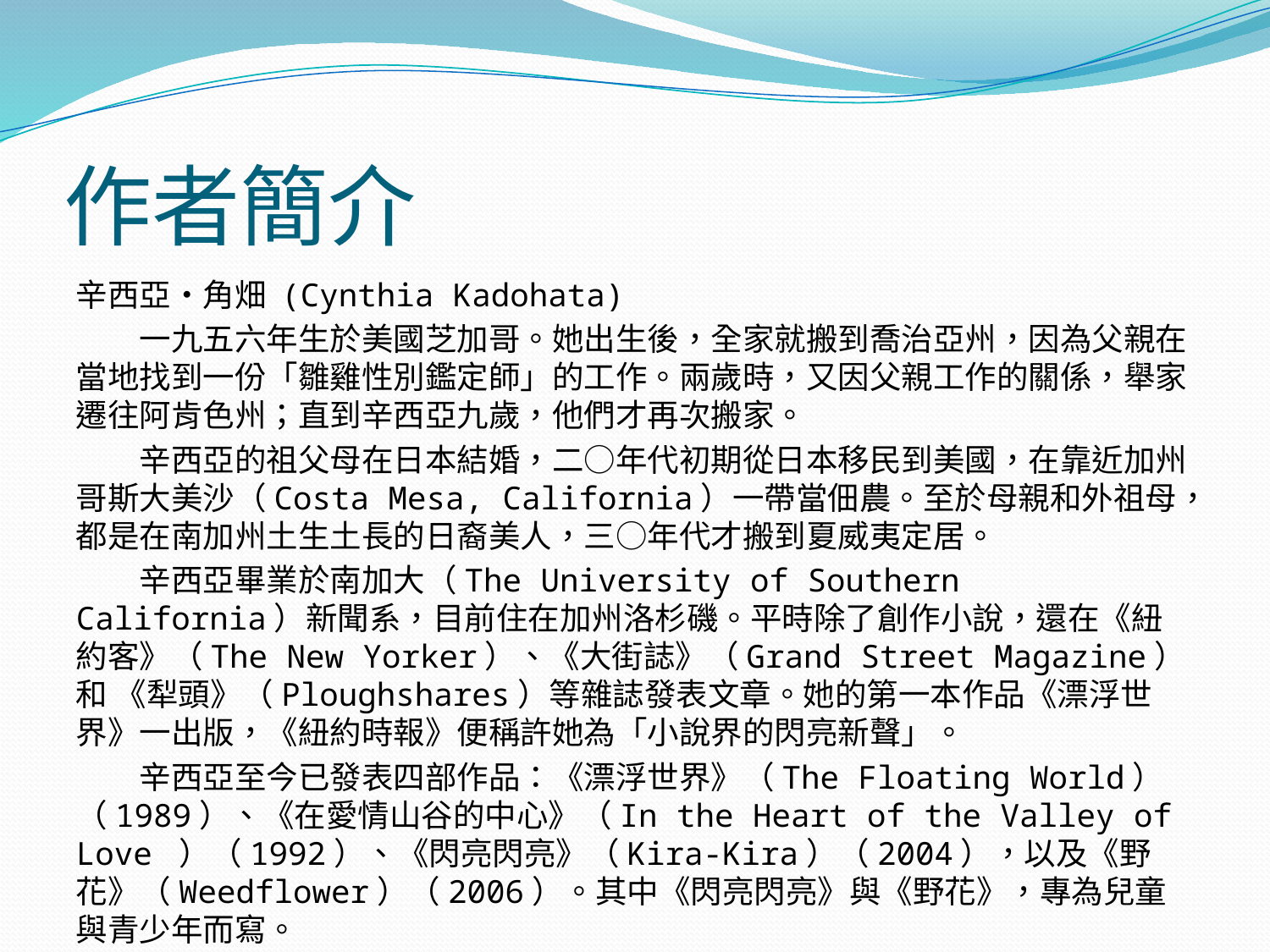

# 作者簡介
辛西亞‧角畑 (Cynthia Kadohata)
　　一九五六年生於美國芝加哥。她出生後，全家就搬到喬治亞州，因為父親在當地找到一份「雛雞性別鑑定師」的工作。兩歲時，又因父親工作的關係，舉家遷往阿肯色州；直到辛西亞九歲，他們才再次搬家。
　　辛西亞的祖父母在日本結婚，二○年代初期從日本移民到美國，在靠近加州哥斯大美沙（Costa Mesa, California）一帶當佃農。至於母親和外祖母，都是在南加州土生土長的日裔美人，三○年代才搬到夏威夷定居。
　　辛西亞畢業於南加大（The University of Southern California）新聞系，目前住在加州洛杉磯。平時除了創作小說，還在《紐約客》（The New Yorker）、《大街誌》（Grand Street Magazine）和 《犁頭》（Ploughshares）等雜誌發表文章。她的第一本作品《漂浮世界》一出版，《紐約時報》便稱許她為「小說界的閃亮新聲」。
　　辛西亞至今已發表四部作品：《漂浮世界》（The Floating World）（1989）、《在愛情山谷的中心》（In the Heart of the Valley of Love ）（1992）、《閃亮閃亮》（Kira-Kira）（2004），以及《野花》（Weedflower）（2006）。其中《閃亮閃亮》與《野花》，專為兒童與青少年而寫。